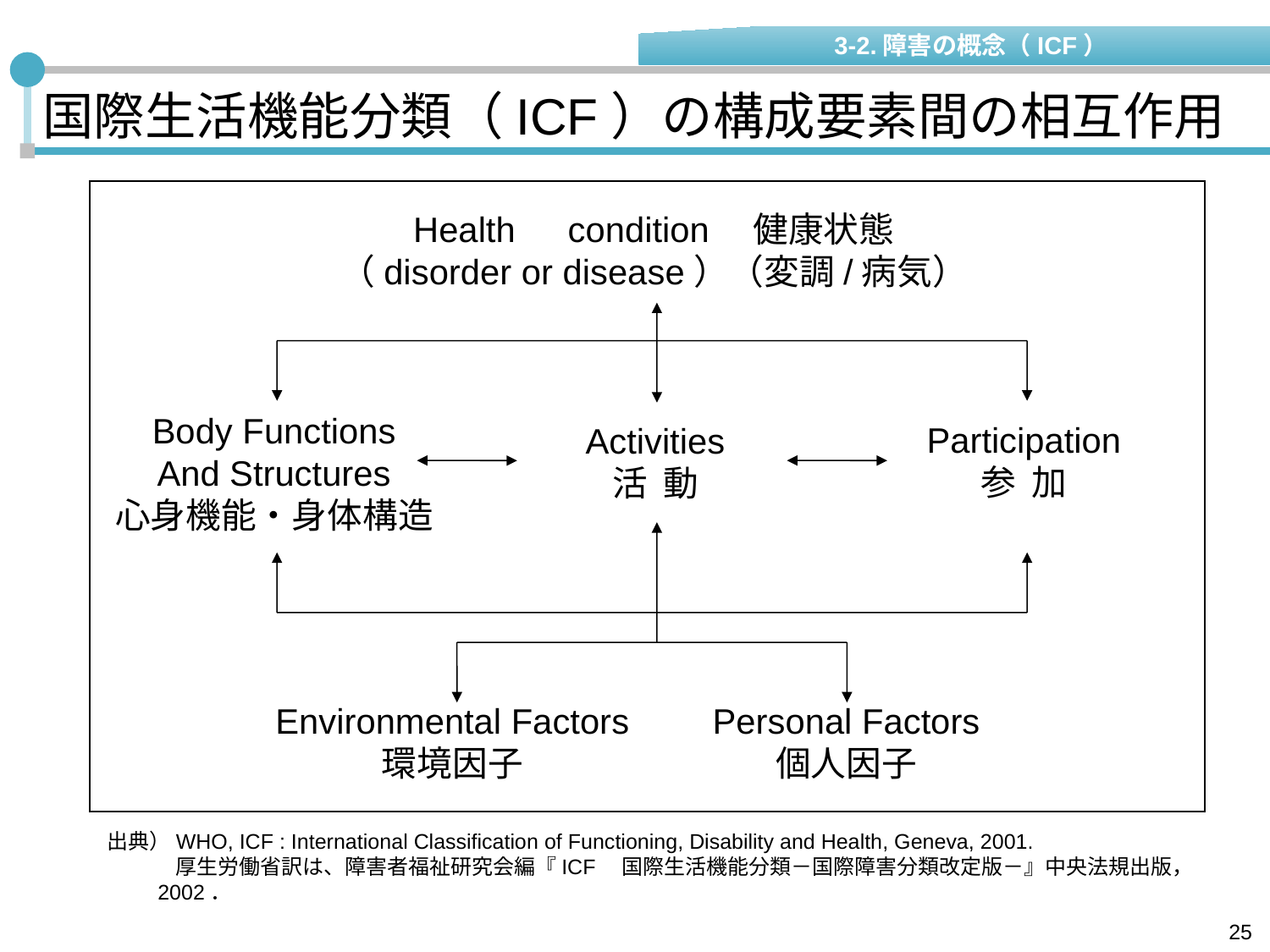

3-2.障害の概念（ICF）
# 国際生活機能分類（ICF）の構成要素間の相互作用

Health　condition　健康状態
（disorder or disease）（変調/病気）

Body Functions
And Structures
心身機能・身体構造

Participation
参  加
Activities
活  動

Environmental Factors
環境因子
Personal Factors
個人因子
出典）WHO, ICF : International Classification of Functioning, Disability and Health, Geneva, 2001.
　　　 厚生労働省訳は、障害者福祉研究会編『ICF　国際生活機能分類－国際障害分類改定版－』中央法規出版，2002．
25